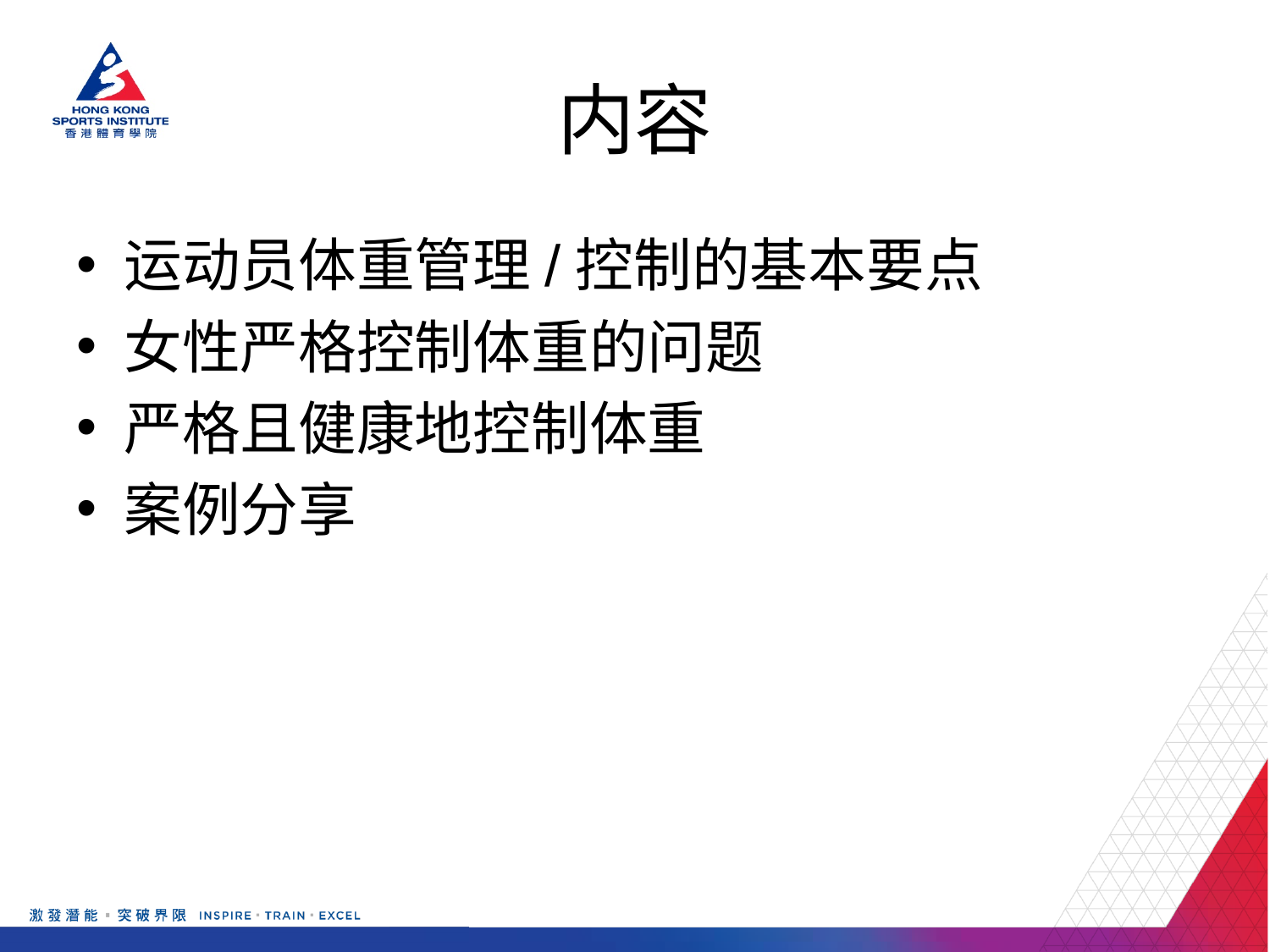

# 内容
运动员体重管理/控制的基本要点
女性严格控制体重的问题
严格且健康地控制体重
案例分享